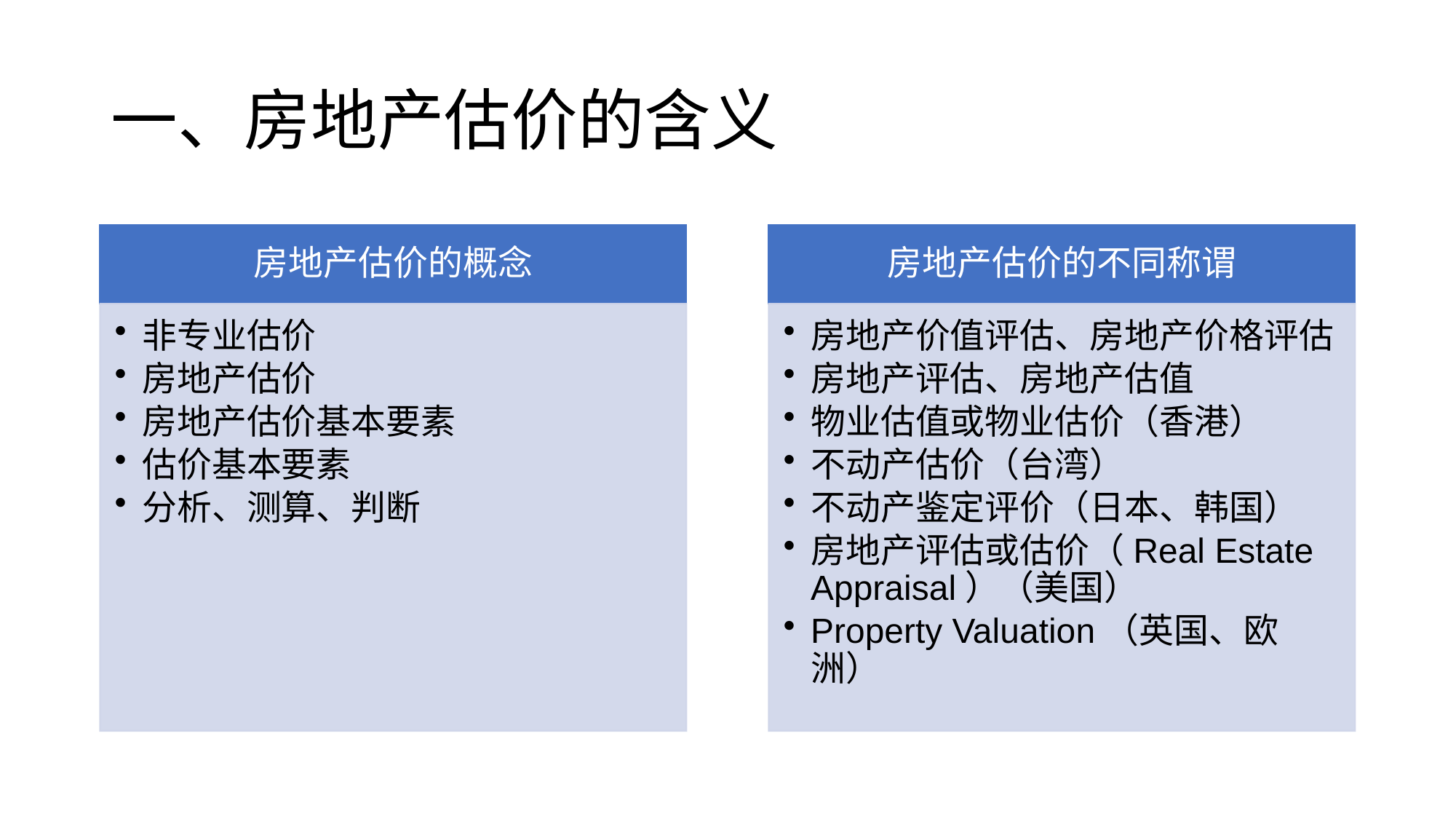

# 一、房地产估价的含义
房地产估价的概念
非专业估价
房地产估价
房地产估价基本要素
估价基本要素
分析、测算、判断
房地产估价的不同称谓
房地产价值评估、房地产价格评估
房地产评估、房地产估值
物业估值或物业估价（香港）
不动产估价（台湾）
不动产鉴定评价（日本、韩国）
房地产评估或估价（Real Estate Appraisal）（美国）
Property Valuation（英国、欧洲）